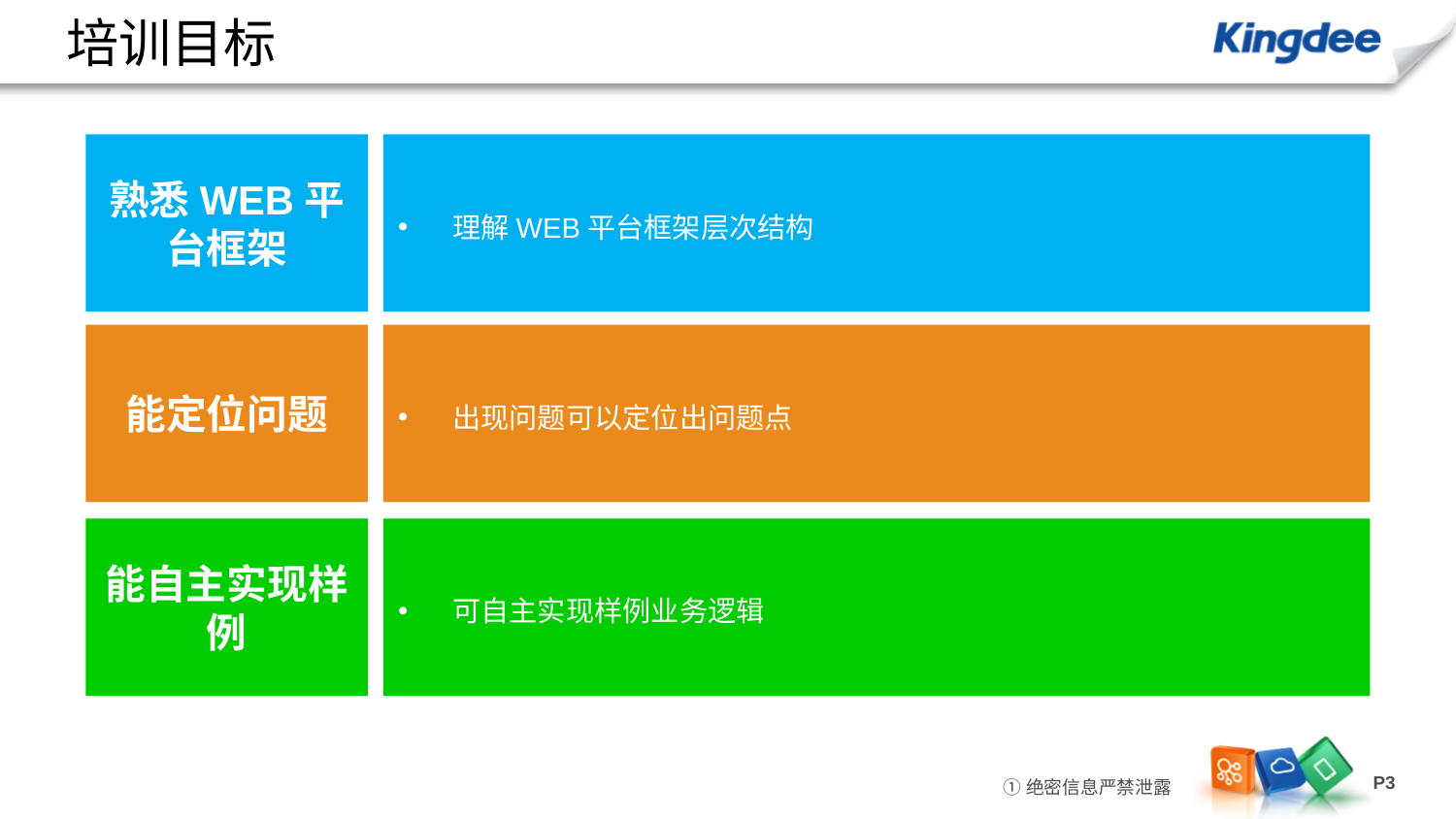

# 培训目标六大增长动力：财务共享推广策略
熟悉WEB平台框架
理解WEB平台框架层次结构
能定位问题
出现问题可以定位出问题点
能自主实现样例
可自主实现样例业务逻辑